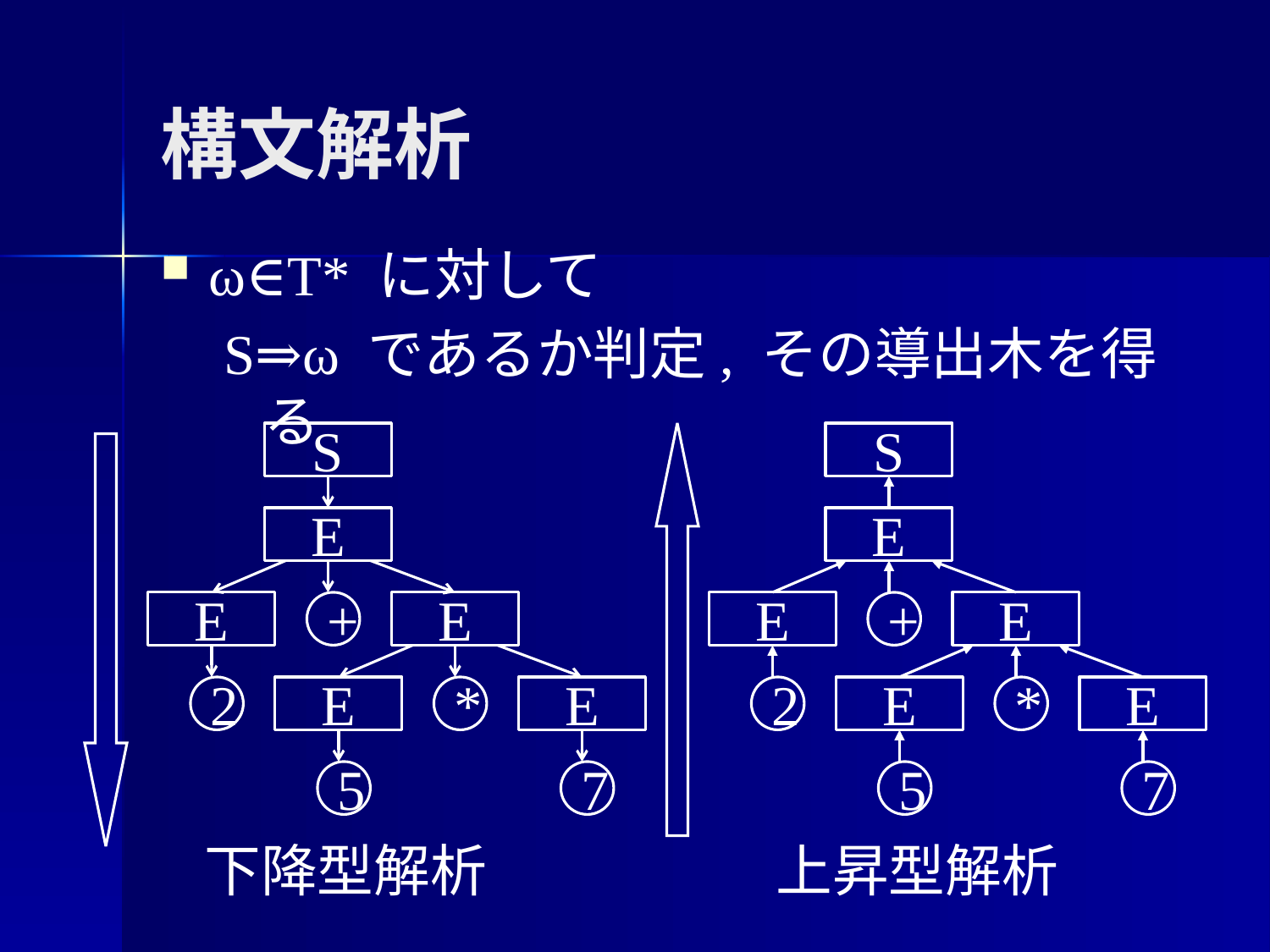

# 構文解析
ω∈T* に対して
S⇒ω であるか判定, その導出木を得る
S

S

E
E
E
+
E
E
+
E
2
E
*
E
2
E
*
E
5
7
5
7
下降型解析
上昇型解析